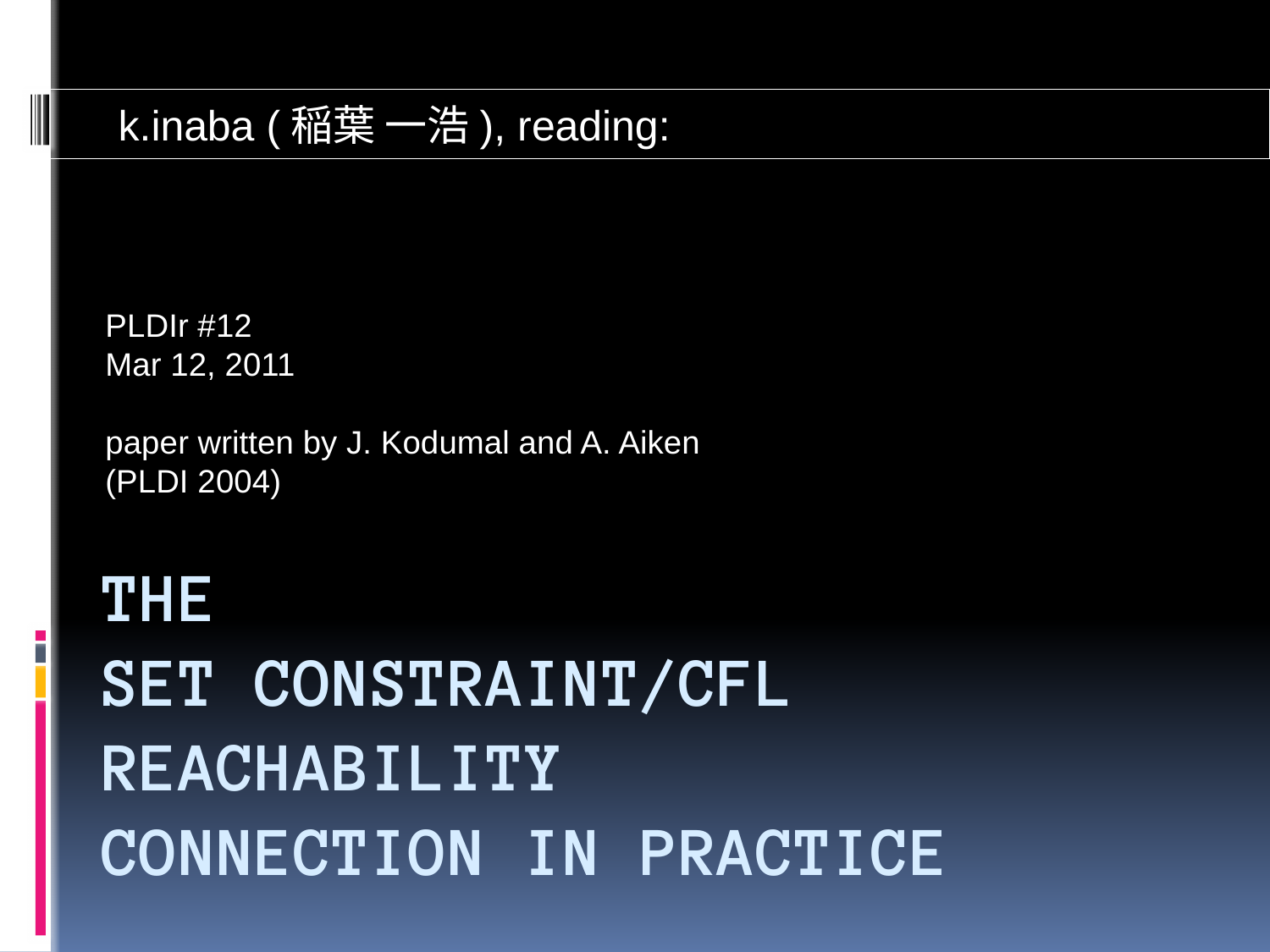

k.inaba (稲葉 一浩), reading:
PLDIr #12
Mar 12, 2011

paper written by J. Kodumal and A. Aiken
(PLDI 2004)
# The Set Constraint/CFL Reachability Connection in Practice